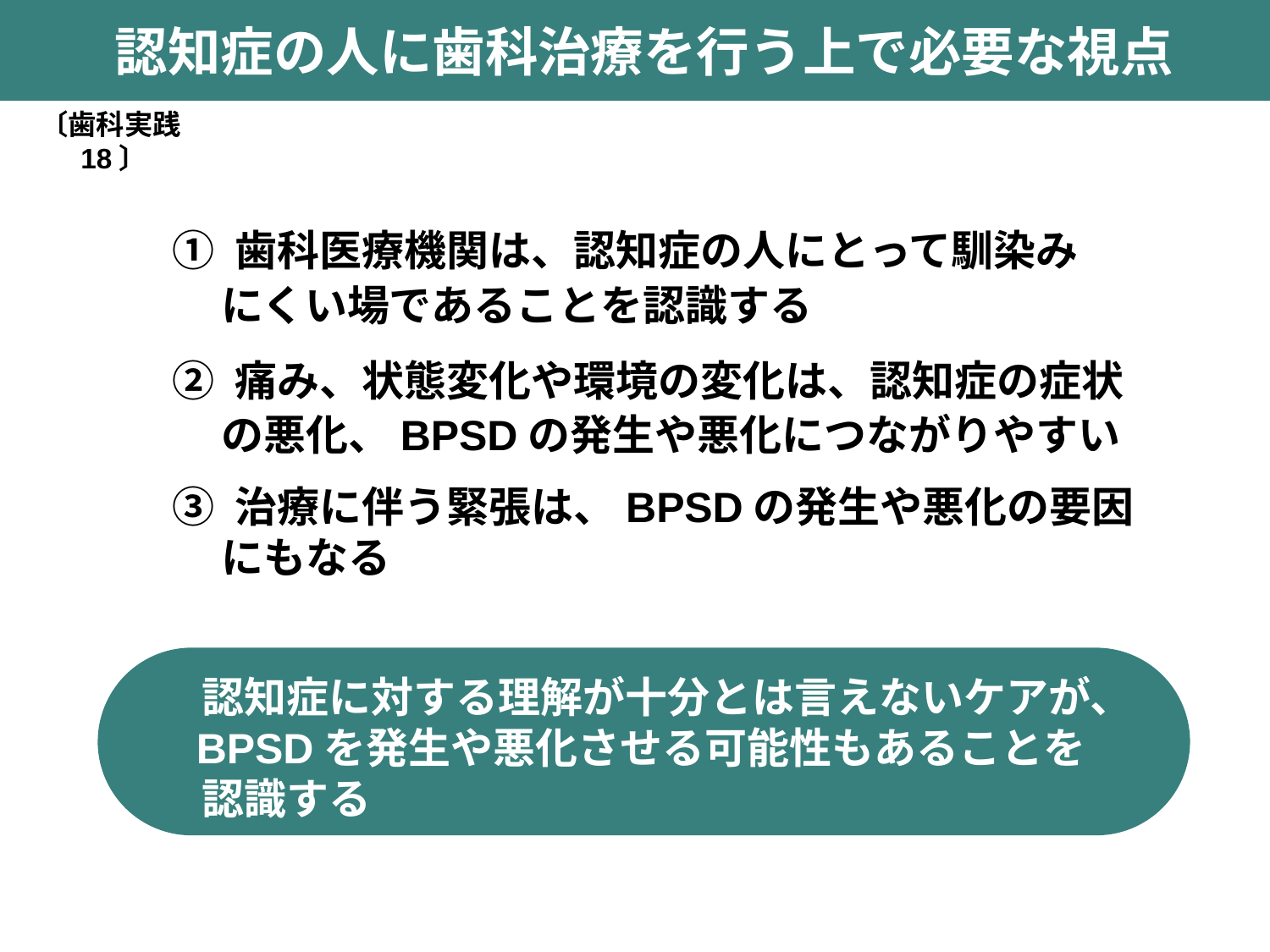

認知症の人に歯科治療を行う上で必要な視点
〔歯科実践18〕
① 歯科医療機関は、認知症の人にとって馴染み
    にくい場であることを認識する

② 痛み、状態変化や環境の変化は、認知症の症状
    の悪化、BPSDの発生や悪化につながりやすい

③ 治療に伴う緊張は、BPSDの発生や悪化の要因
    にもなる

  認知症に対する理解が十分とは言えないケアが、
  BPSDを発生や悪化させる可能性もあることを
  認識する